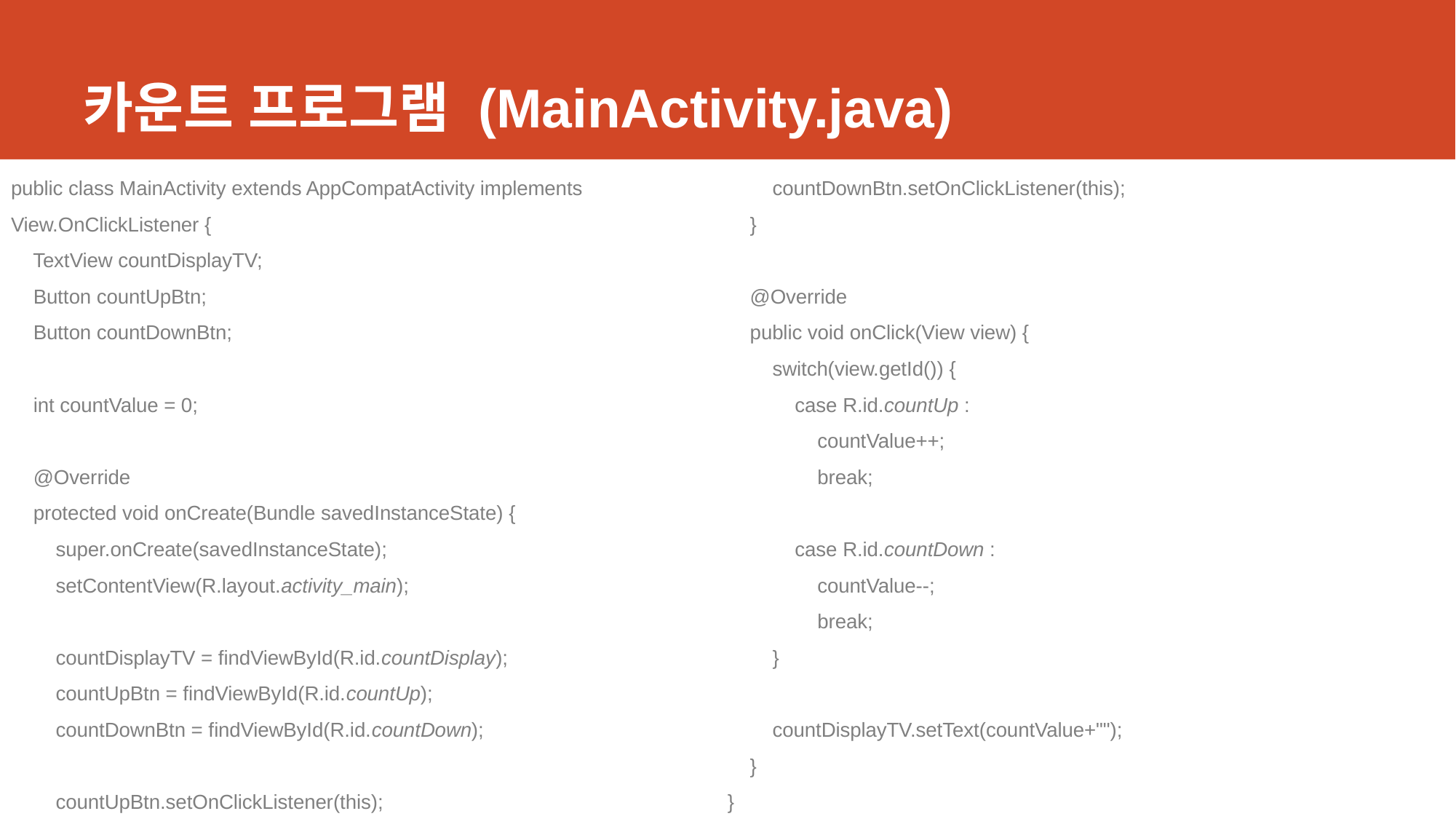

# 카운트 프로그램 (MainActivity.java)
public class MainActivity extends AppCompatActivity implements View.OnClickListener {
    TextView countDisplayTV;
    Button countUpBtn;
    Button countDownBtn;
    int countValue = 0;
    @Override
    protected void onCreate(Bundle savedInstanceState) {
        super.onCreate(savedInstanceState);
        setContentView(R.layout.activity_main);
        countDisplayTV = findViewById(R.id.countDisplay);
        countUpBtn = findViewById(R.id.countUp);
        countDownBtn = findViewById(R.id.countDown);
        countUpBtn.setOnClickListener(this);
        countDownBtn.setOnClickListener(this);
    }
    @Override
    public void onClick(View view) {
        switch(view.getId()) {
            case R.id.countUp :
                countValue++;
                break;
            case R.id.countDown :
                countValue--;
                break;
        }
        countDisplayTV.setText(countValue+"");
    }
}